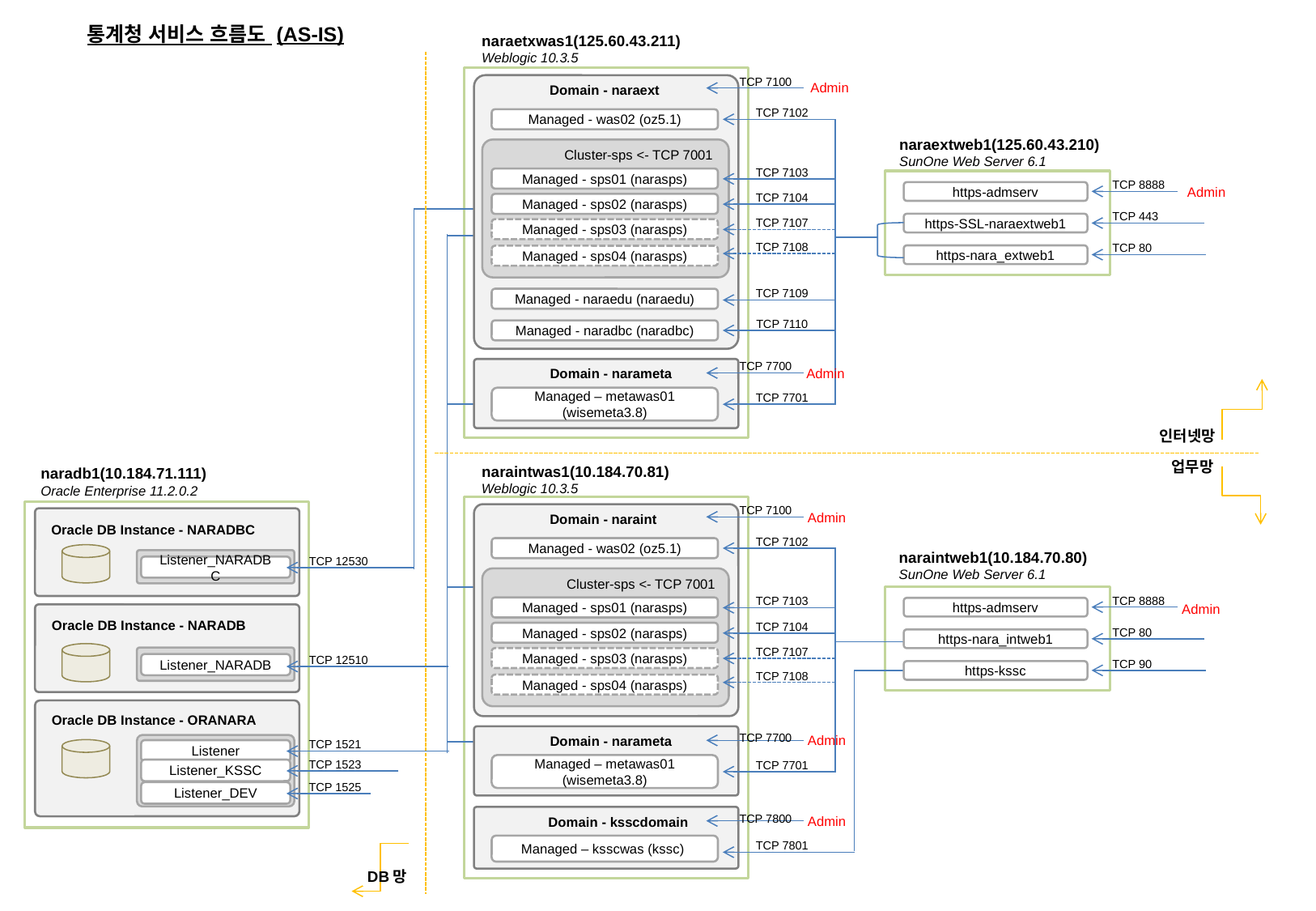

통계청 서비스 흐름도 (AS-IS)
naraetxwas1(125.60.43.211)
Weblogic 10.3.5
TCP 7100

Admin

Domain - naraext
TCP 7102
Managed - was02 (oz5.1)
naraextweb1(125.60.43.210)
SunOne Web Server 6.1

Cluster-sps <- TCP 7001
TCP 7103
Managed - sps01 (narasps)

TCP 8888
Admin
https-admserv
TCP 7104
Managed - sps02 (narasps)
TCP 443
TCP 7107
https-SSL-naraextweb1
Managed - sps03 (narasps)

TCP 7108
TCP 80
https-nara_extweb1
Managed - sps04 (narasps)
TCP 7109
Managed - naraedu (naraedu)
TCP 7110
Managed - naradbc (naradbc)
TCP 7700
Admin

Domain - narameta
TCP 7701
Managed – metawas01 (wisemeta3.8)
인터넷망
업무망
naraintwas1(10.184.70.81)
Weblogic 10.3.5
naradb1(10.184.71.111)
Oracle Enterprise 11.2.0.2
TCP 7100

Admin

Domain - naraint

Oracle DB Instance - NARADBC
TCP 7102
Managed - was02 (oz5.1)
naraintweb1(10.184.70.80)
SunOne Web Server 6.1

TCP 12530

Listener_NARADBC

Cluster-sps <- TCP 7001

TCP 8888
TCP 7103
Admin
Managed - sps01 (narasps)
https-admserv

Oracle DB Instance - NARADB
TCP 7104
TCP 80
Managed - sps02 (narasps)
https-nara_intweb1
TCP 7107

TCP 12510

Managed - sps03 (narasps)
TCP 90
Listener_NARADB
https-kssc
TCP 7108
Managed - sps04 (narasps)

Oracle DB Instance - ORANARA
TCP 7700
Admin

Domain - narameta
TCP 1521

Listener
TCP 1523
TCP 7701
Managed – metawas01 (wisemeta3.8)
Listener_KSSC
TCP 1525
Listener_DEV
TCP 7800
Admin

Domain - ksscdomain
TCP 7801
Managed – ksscwas (kssc)
DB망